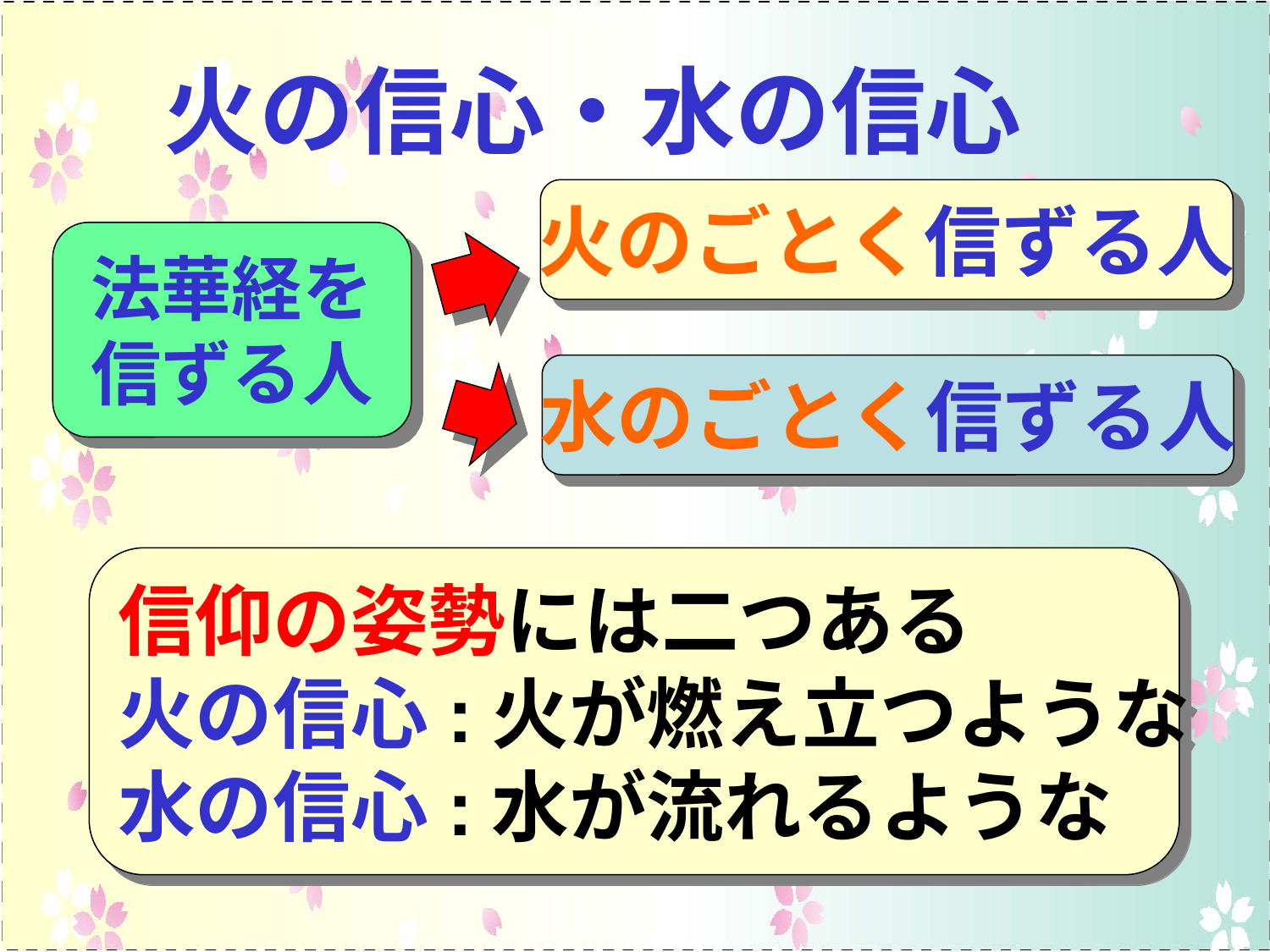

# 火の信心・水の信心
火のごとく信ずる人
法華経を
信ずる人

水のごとく信ずる人

信仰の姿勢には二つある
火の信心:火が燃え立つような
水の信心:水が流れるような